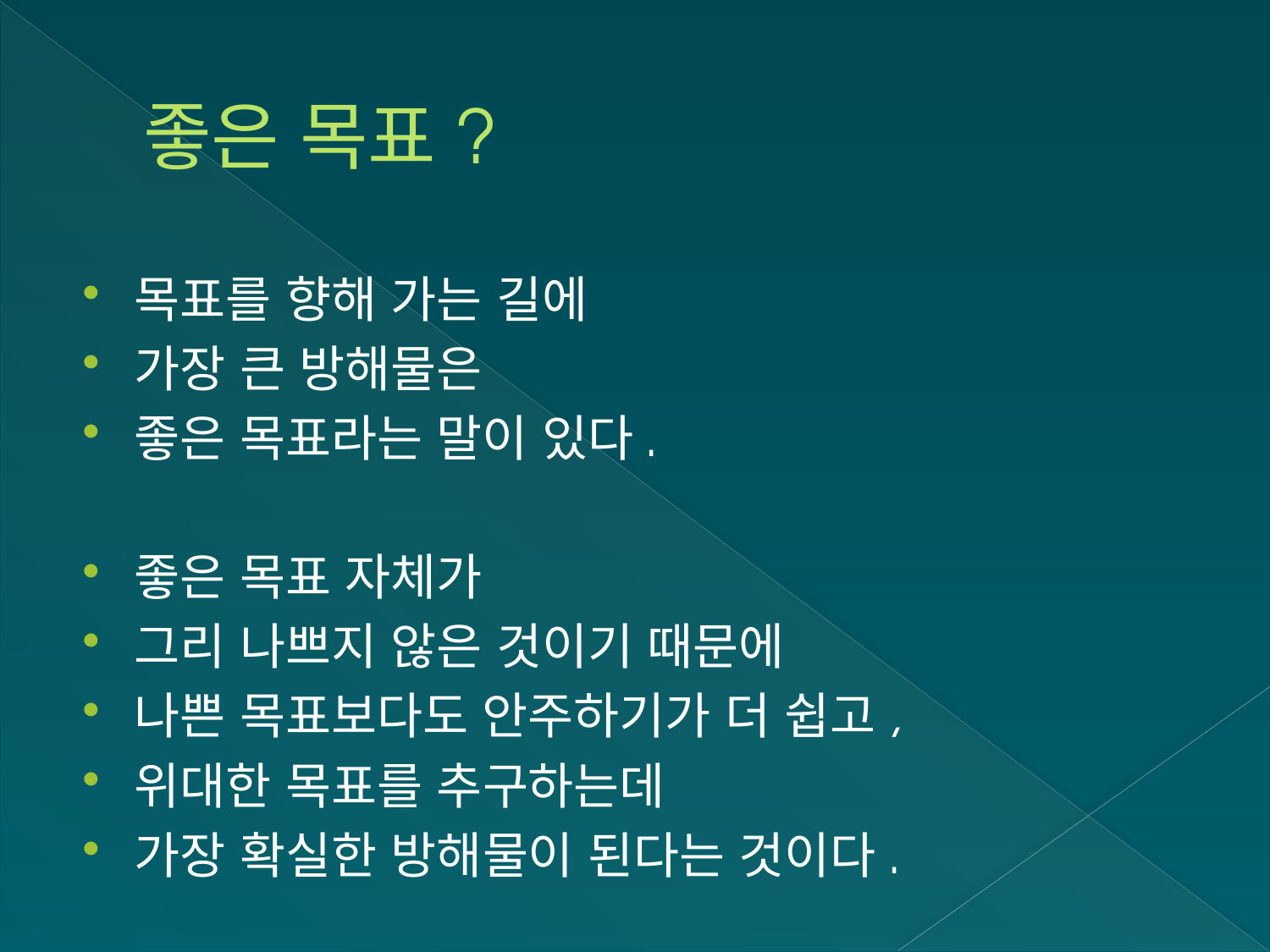

# 좋은 목표?
목표를 향해 가는 길에
가장 큰 방해물은
좋은 목표라는 말이 있다.

좋은 목표 자체가
그리 나쁘지 않은 것이기 때문에
나쁜 목표보다도 안주하기가 더 쉽고,
위대한 목표를 추구하는데
가장 확실한 방해물이 된다는 것이다.